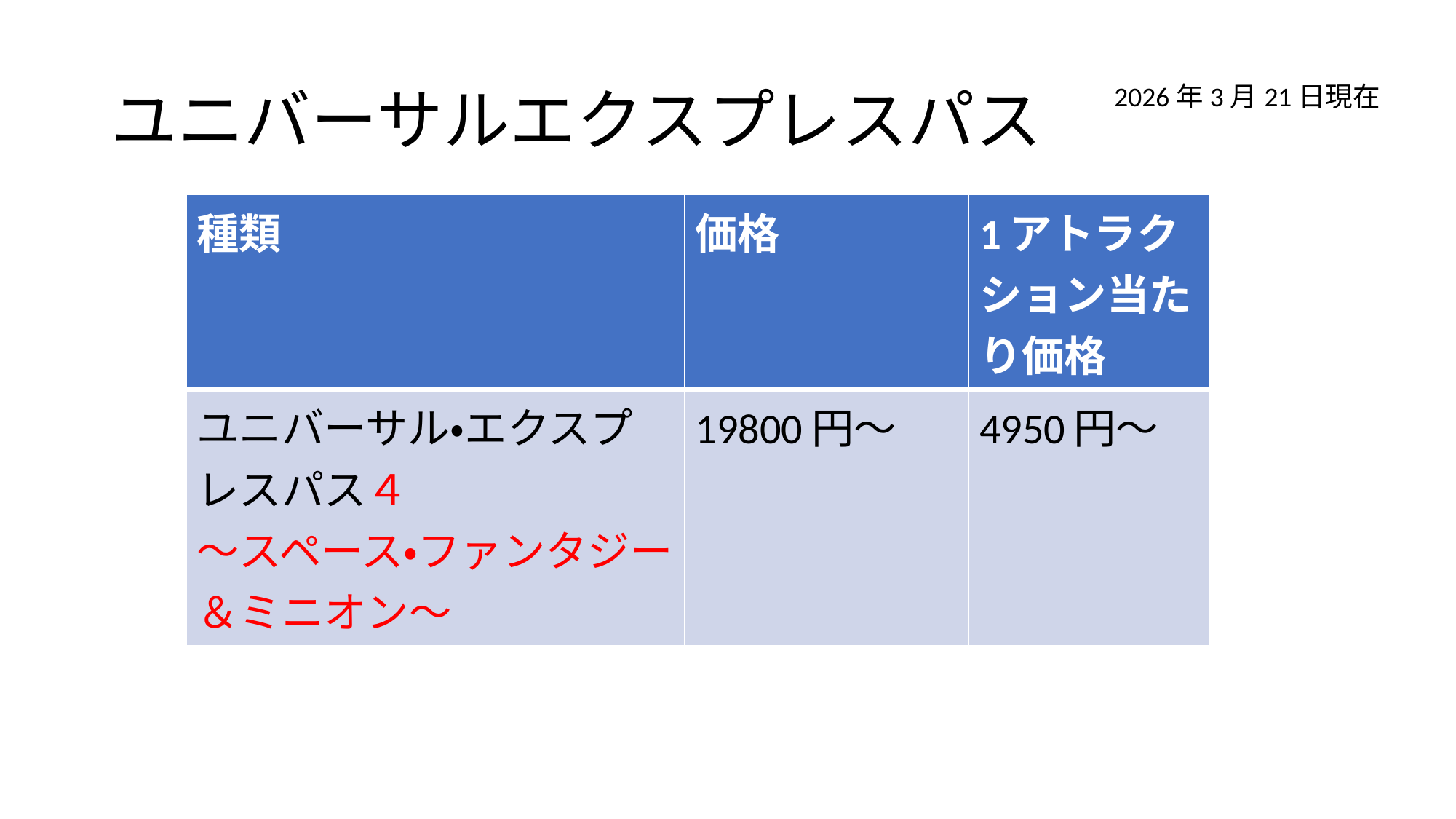

# ユニバーサルエクスプレスパス
2026年3月21日現在
| 種類 | 価格 | 1アトラクション当たり価格 |
| --- | --- | --- |
| ユニバーサル・エクスプレスパス４ ～スペース・ファンタジー＆ミニオン～ | 19800円～ | 4950円～ |